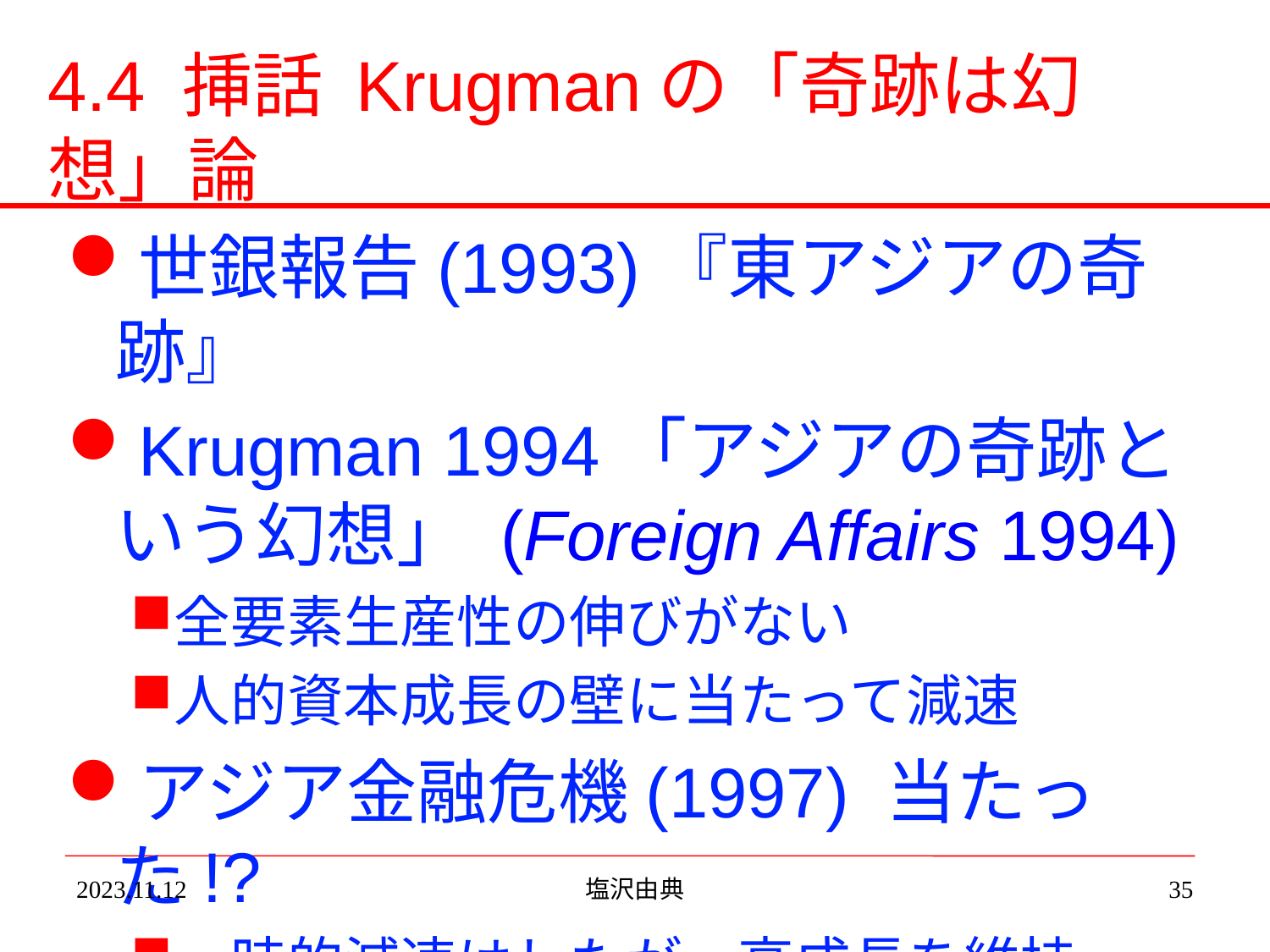

# 4.4 挿話 Krugmanの「奇跡は幻想」論
世銀報告(1993)『東アジアの奇跡』
Krugman 1994「アジアの奇跡という幻想」 (Foreign Affairs 1994)
全要素生産性の伸びがない
人的資本成長の壁に当たって減速
アジア金融危機(1997) 当たった!?
一時的減速はしたが、高成長を維持　❌?

Cf. 1974年　田中首相インドネシア訪問、マラリ事件(ジャカルタ暴動)　福田ドクトリン(1977)

2023.11.12
塩沢由典
35